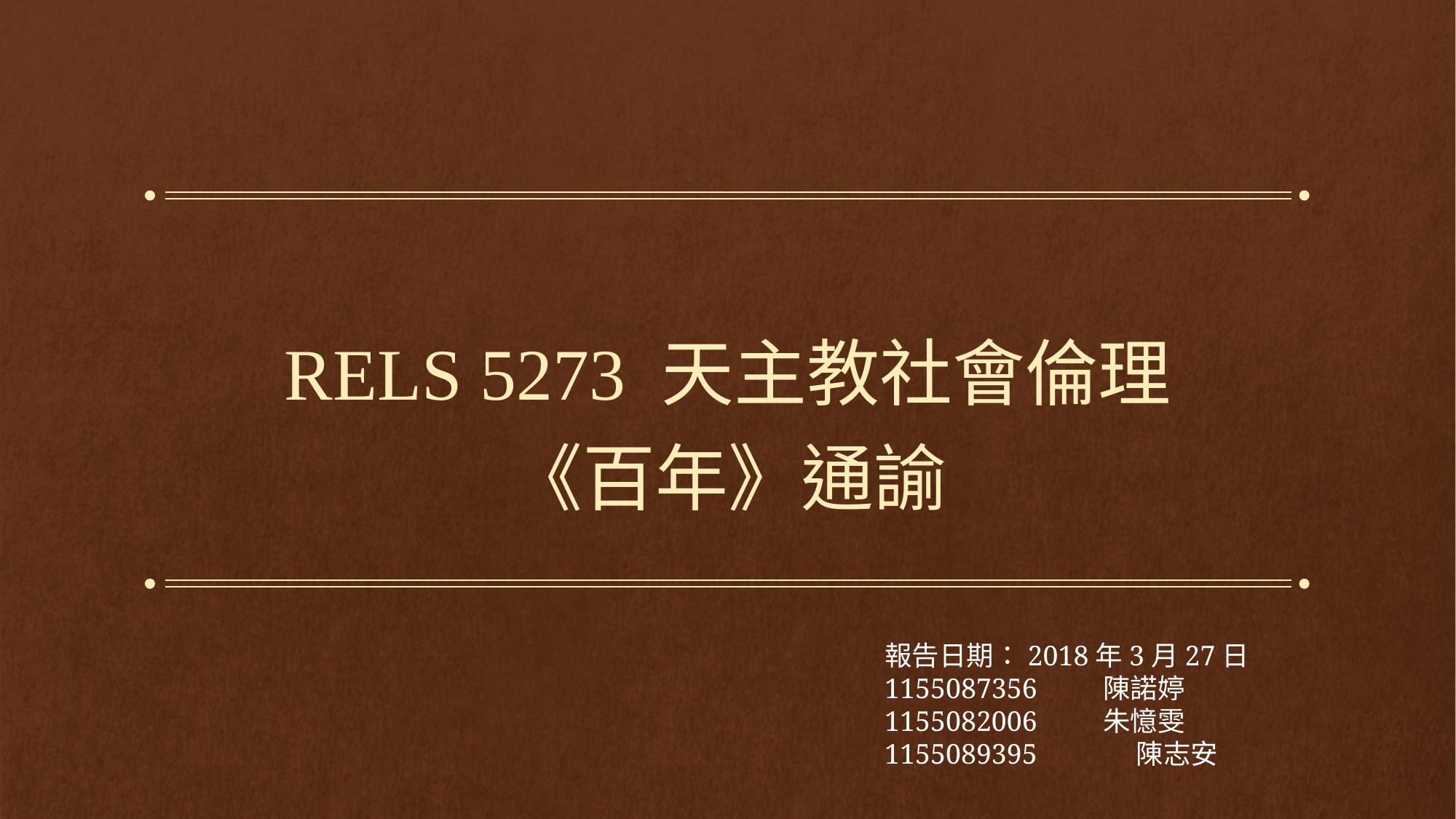

# RELS 5273 天主教社會倫理
《百年》通諭
報告日期：2018年3月27日
1155087356	陳諾婷
1155082006	朱憶雯
1155089395             陳志安